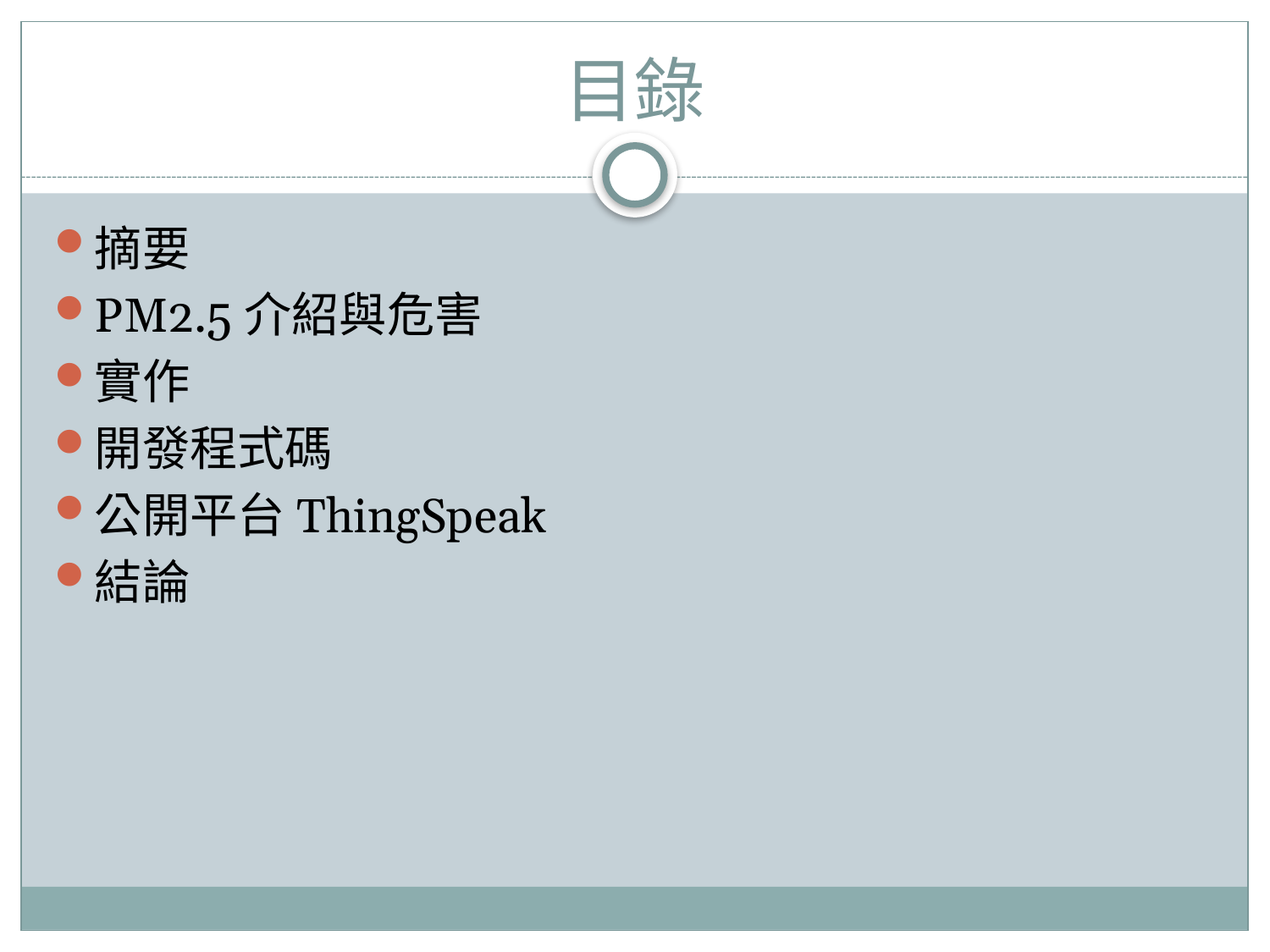

# 目錄
摘要
PM2.5介紹與危害
實作
開發程式碼
公開平台ThingSpeak
結論